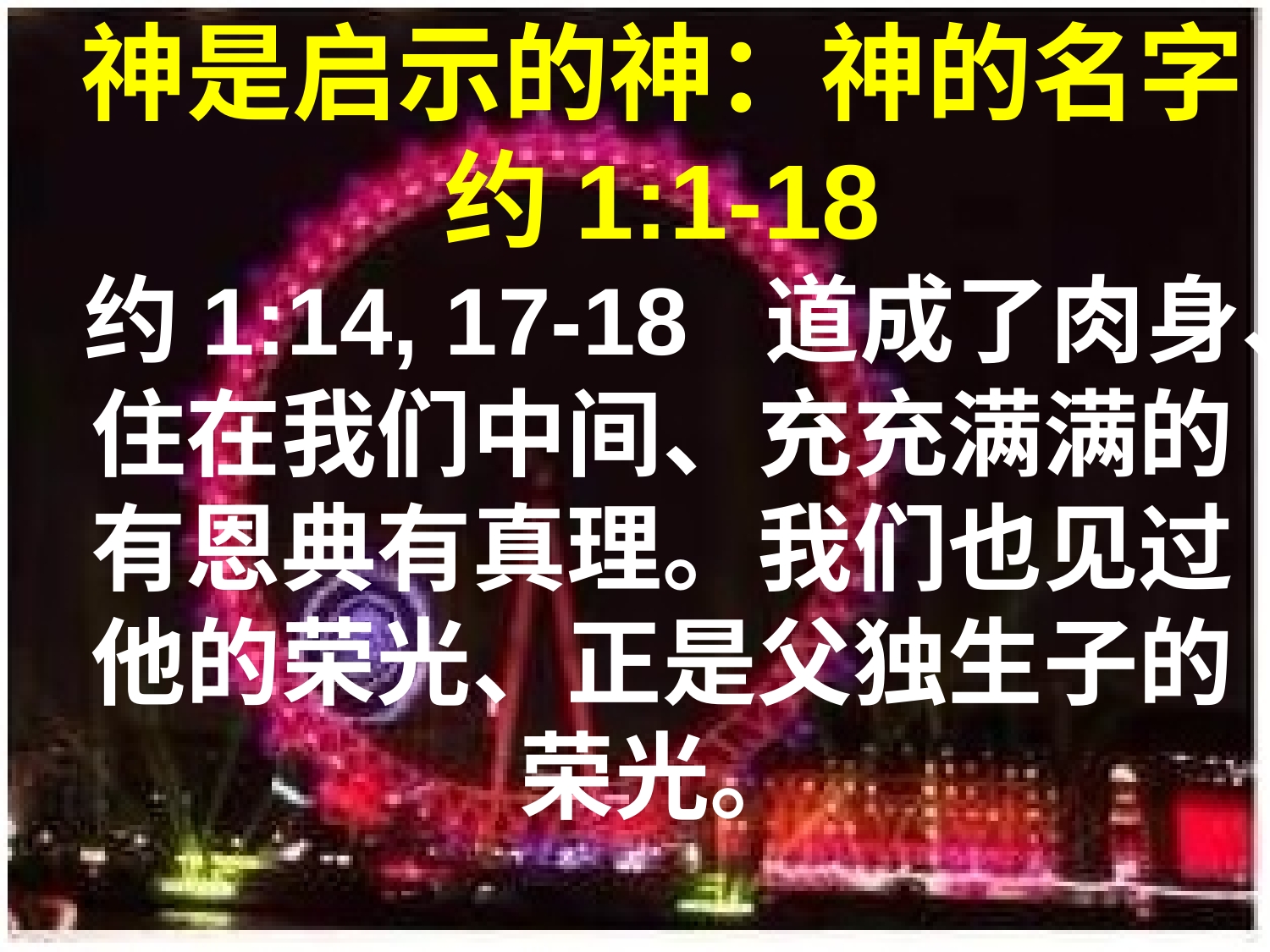

神是启示的神：神的名字
约1:1-18
约1:14, 17-18  道成了肉身、住在我们中间、充充满满的有恩典有真理。我们也见过他的荣光、正是父独生子的荣光。